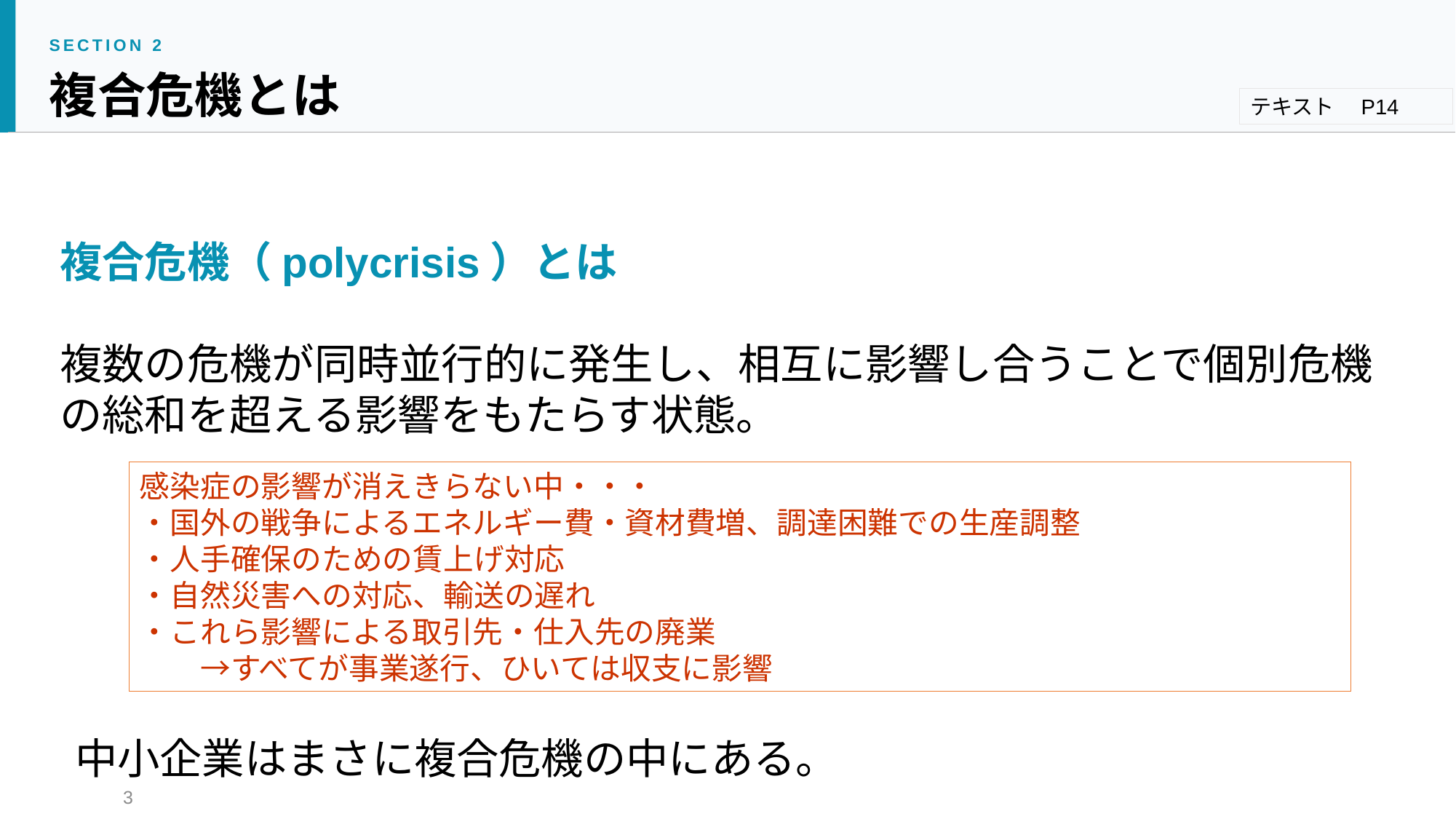

SECTION 2
複合危機とは
テキスト　P14
複合危機（polycrisis）とは

複数の危機が同時並行的に発生し、相互に影響し合うことで個別危機の総和を超える影響をもたらす状態。

感染症の影響が消えきらない中・・・
・国外の戦争によるエネルギー費・資材費増、調達困難での生産調整
・人手確保のための賃上げ対応
・自然災害への対応、輸送の遅れ
・これら影響による取引先・仕入先の廃業
　　→すべてが事業遂行、ひいては収支に影響
中小企業はまさに複合危機の中にある。

3